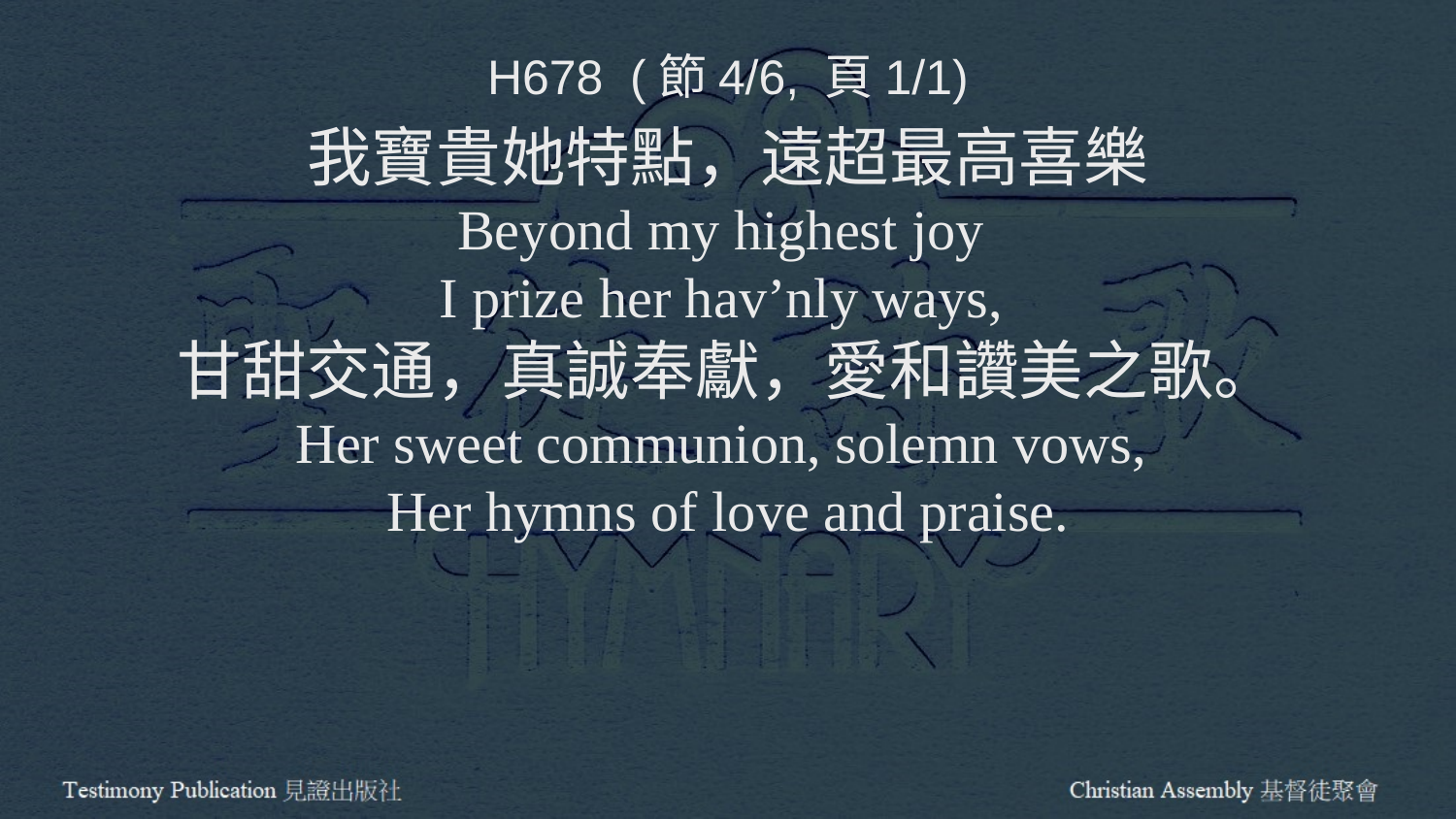

H678  (節4/6, 頁1/1)
我寶貴她特點，遠超最高喜樂
Beyond my highest joy
I prize her hav’nly ways,
甘甜交通，真誠奉獻，愛和讚美之歌。
Her sweet communion, solemn vows,
Her hymns of love and praise.